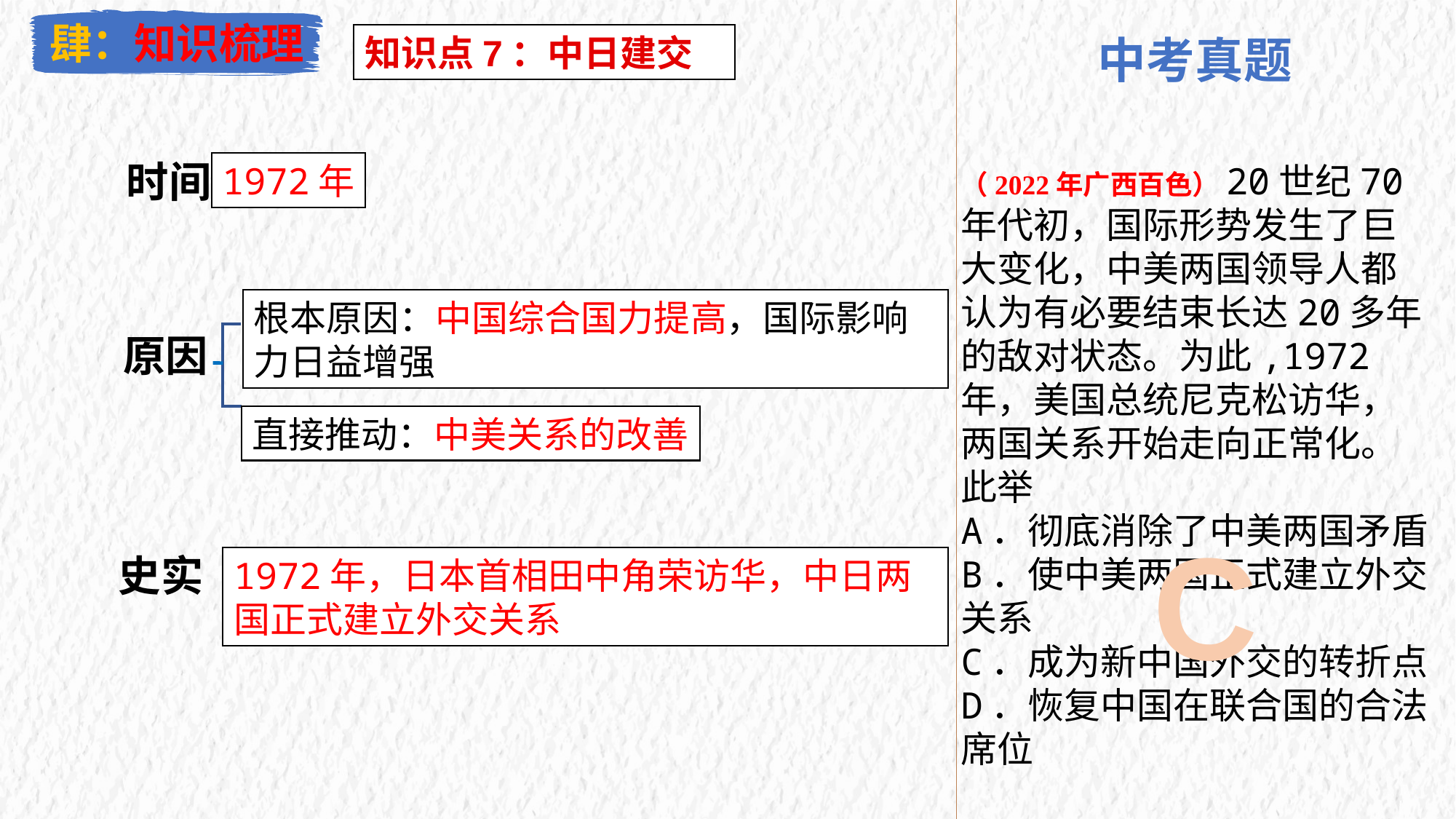

肆：知识梳理
知识点7：中日建交
中考真题
时间
1972年
（2022年广西百色）20世纪70年代初，国际形势发生了巨大变化，中美两国领导人都认为有必要结束长达20多年的敌对状态。为此,1972年，美国总统尼克松访华，两国关系开始走向正常化。此举A．彻底消除了中美两国矛盾B．使中美两国正式建立外交关系C．成为新中国外交的转折点D．恢复中国在联合国的合法席位
根本原因：中国综合国力提高，国际影响力日益增强
原因

直接推动：中美关系的改善
C
史实
1972年，日本首相田中角荣访华，中日两国正式建立外交关系